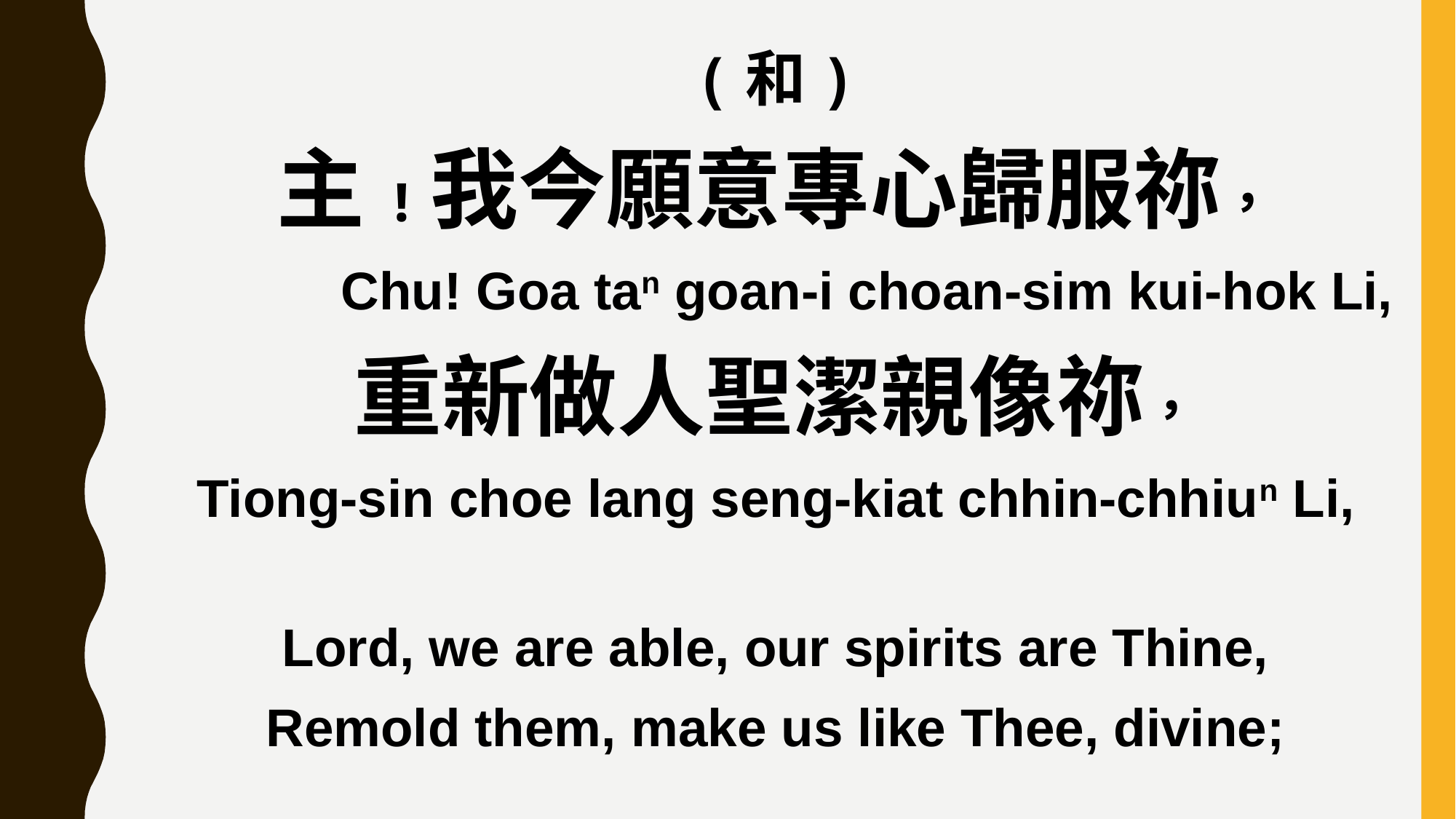

(和)
主!我今願意專心歸服祢，
              Chu! Goa tan goan-i choan-sim kui-hok Li,
重新做人聖潔親像祢，
Tiong-sin choe lang seng-kiat chhin-chhiun Li,

Lord, we are able, our spirits are Thine,
Remold them, make us like Thee, divine;